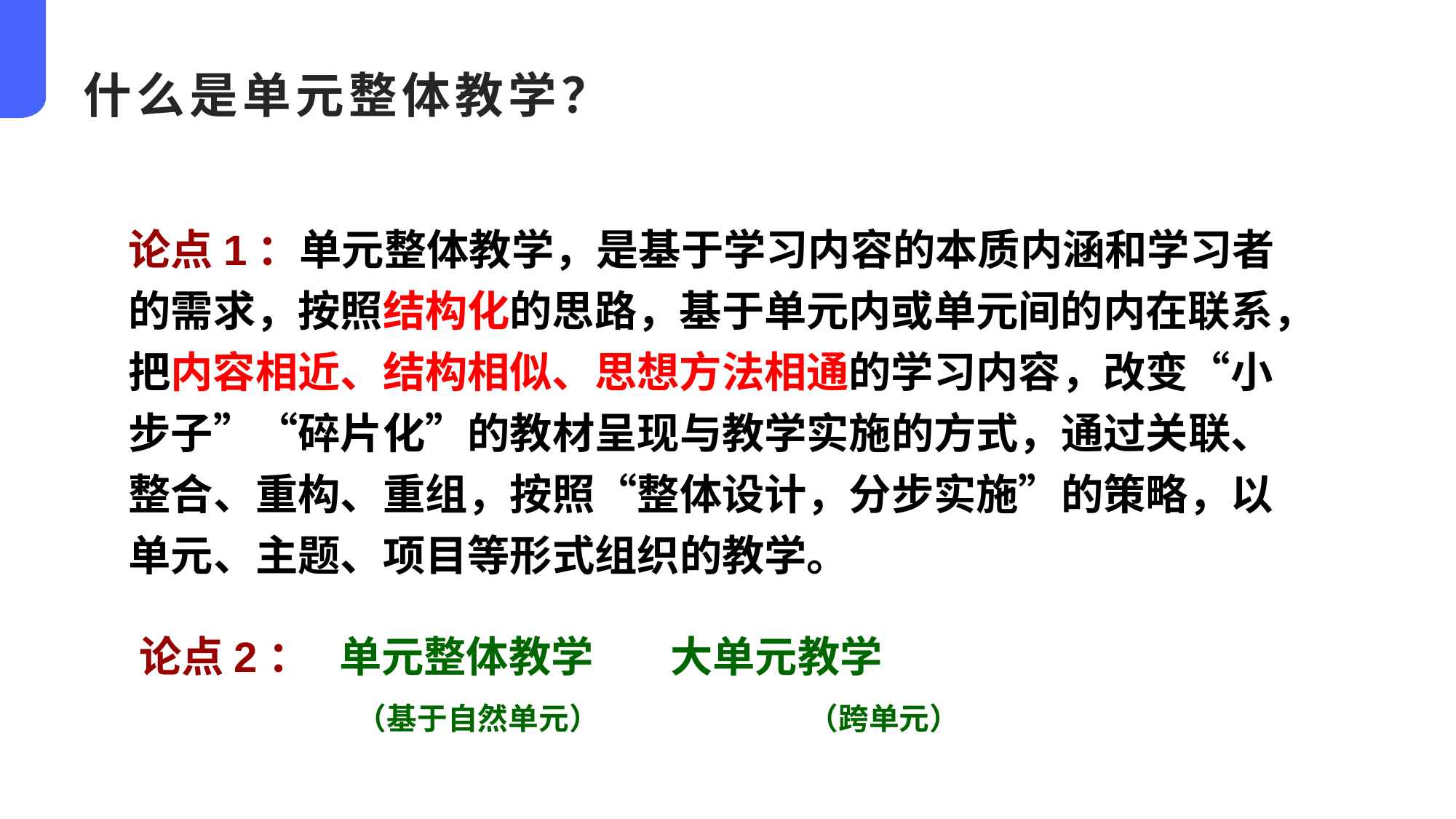

什么是单元整体教学？
论点1：单元整体教学，是基于学习内容的本质内涵和学习者的需求，按照结构化的思路，基于单元内或单元间的内在联系，把内容相近、结构相似、思想方法相通的学习内容，改变“小步子”“碎片化”的教材呈现与教学实施的方式，通过关联、整合、重构、重组，按照“整体设计，分步实施”的策略，以单元、主题、项目等形式组织的教学。
论点2：   单元整体教学        大单元教学
（基于自然单元）
（跨单元）